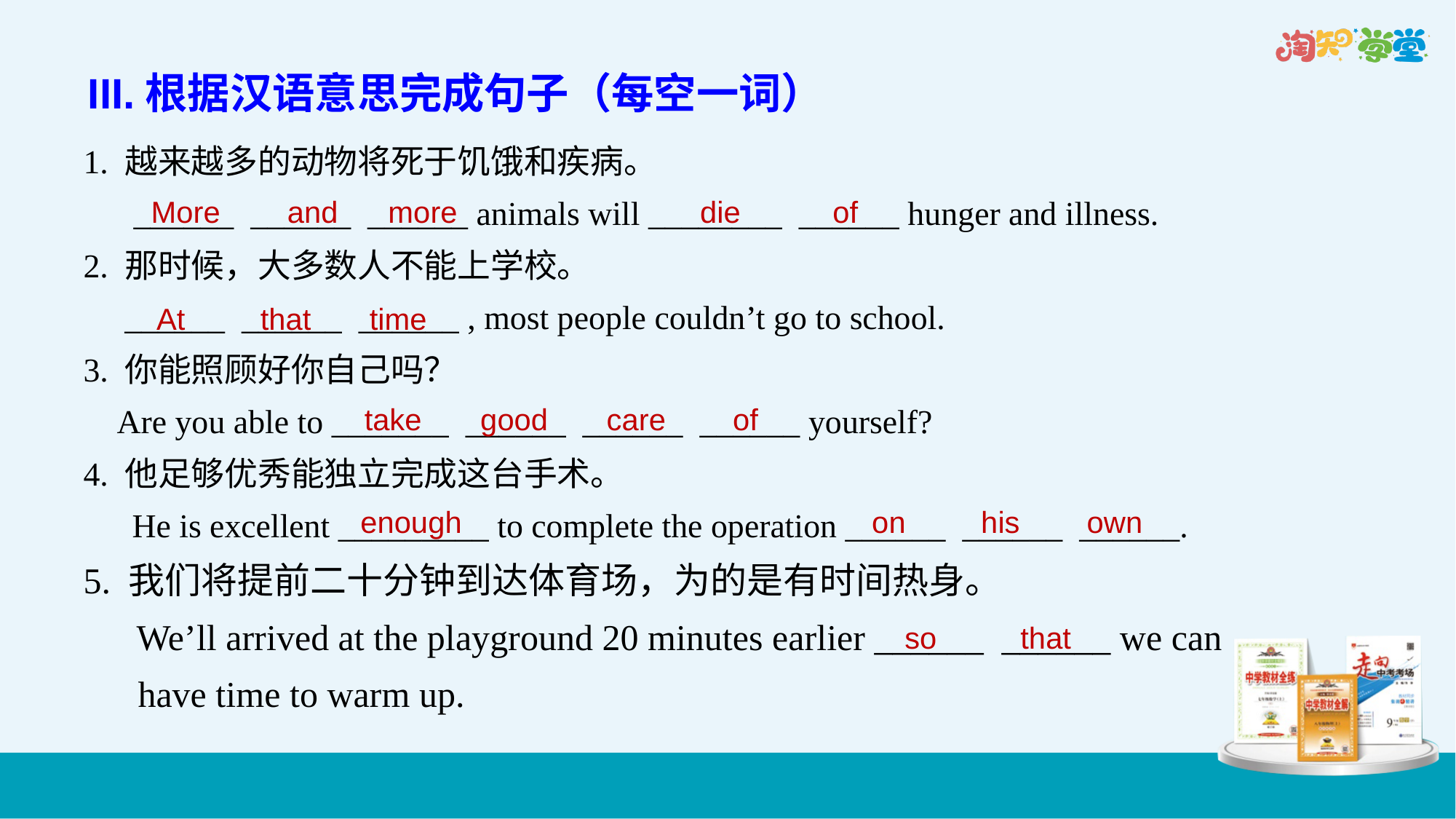

III.根据汉语意思完成句子（每空一词）
1. 越来越多的动物将死于饥饿和疾病。
      ______  ______  ______ animals will ________  ______ hunger and illness.
2. 那时候，大多数人不能上学校。
　______  ______  ______ , most people couldn’t go to school.
3. 你能照顾好你自己吗？
    Are you able to _______  ______  ______  ______ yourself?
4. 他足够优秀能独立完成这台手术。
　 He is excellent _________ to complete the operation ______  ______  ______.
5. 我们将提前二十分钟到达体育场，为的是有时间热身。
　 We’ll arrived at the playground 20 minutes earlier ______  ______ we can
      have time to warm up.
 More        and      more                             die           of
At         that       time
 take       good       care        of
enough                                                 on         his        own
 so          that